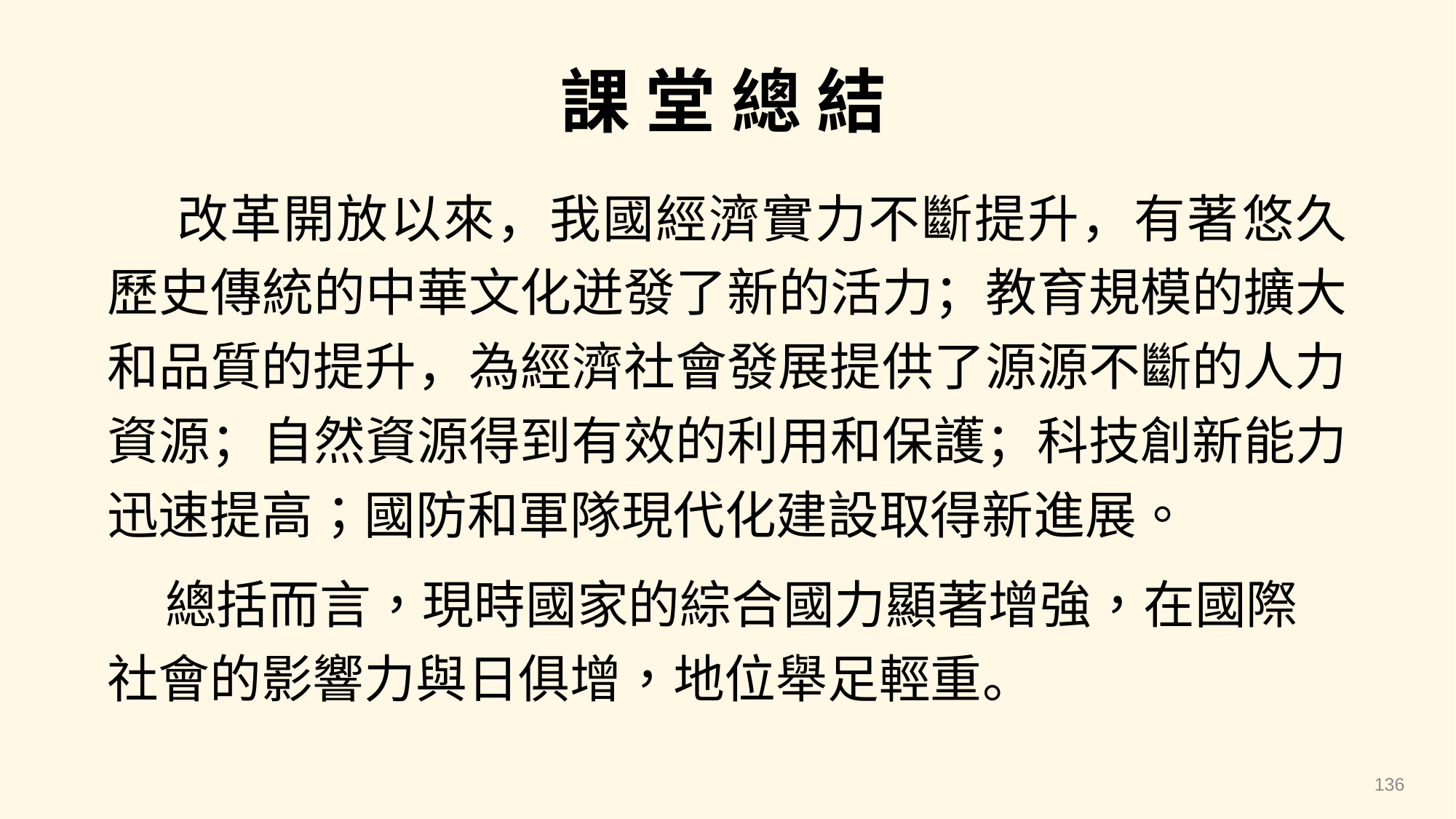

課 堂 總 結
      改革開放以來，我國經濟實力不斷提升，有著悠久歷史傳統的中華文化迸發了新的活力；教育規模的擴大和品質的提升，為經濟社會發展提供了源源不斷的人力資源；自然資源得到有效的利用和保護；科技創新能力迅速提高；國防和軍隊現代化建設取得新進展。
    總括而言，現時國家的綜合國力顯著增強，在國際社會的影響力與日俱增，地位舉足輕重。